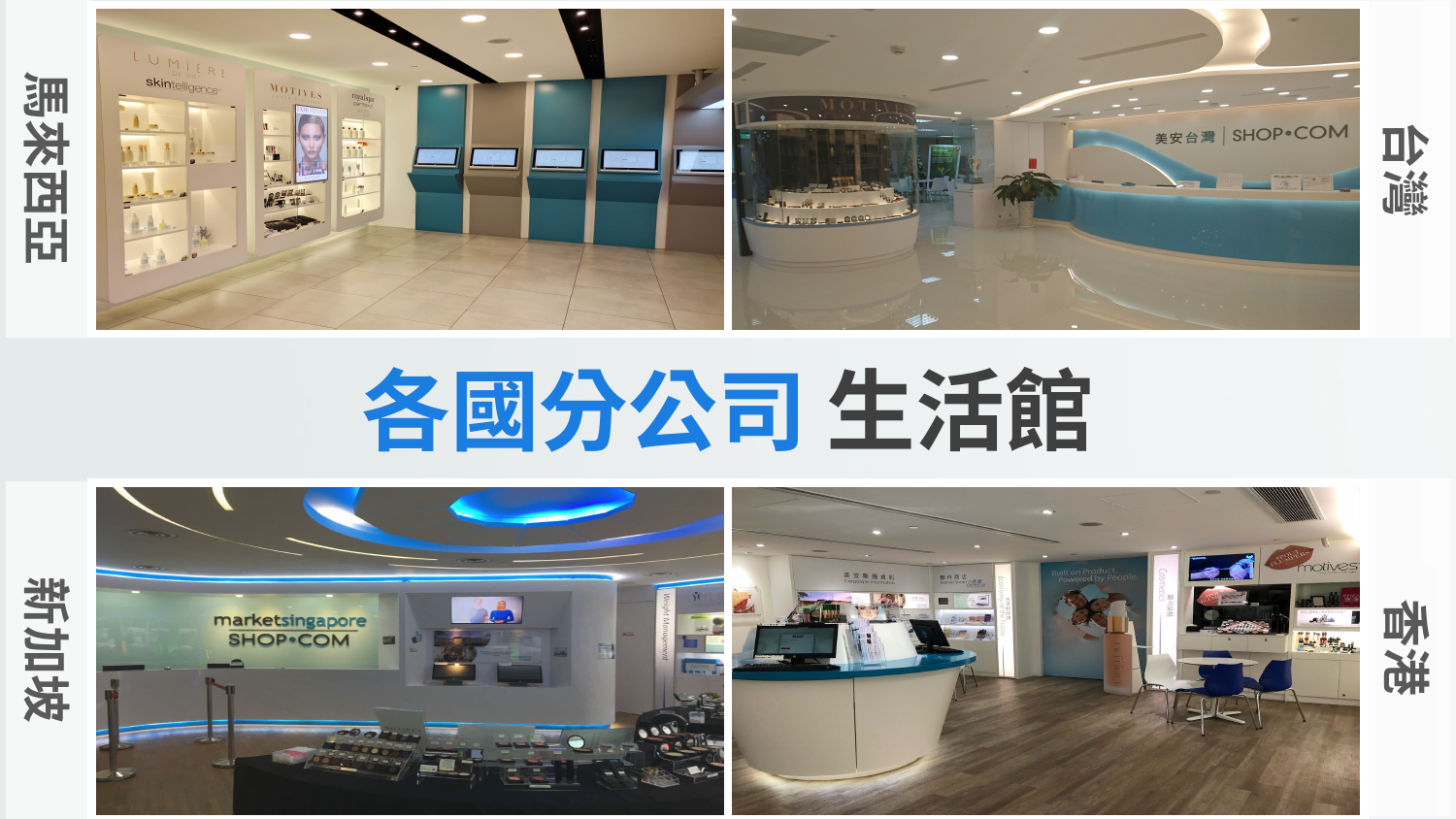

馬來西亞
台灣
|  |  |
| --- | --- |
各國分公司 生活館
香港
新加坡
|  |  |
| --- | --- |